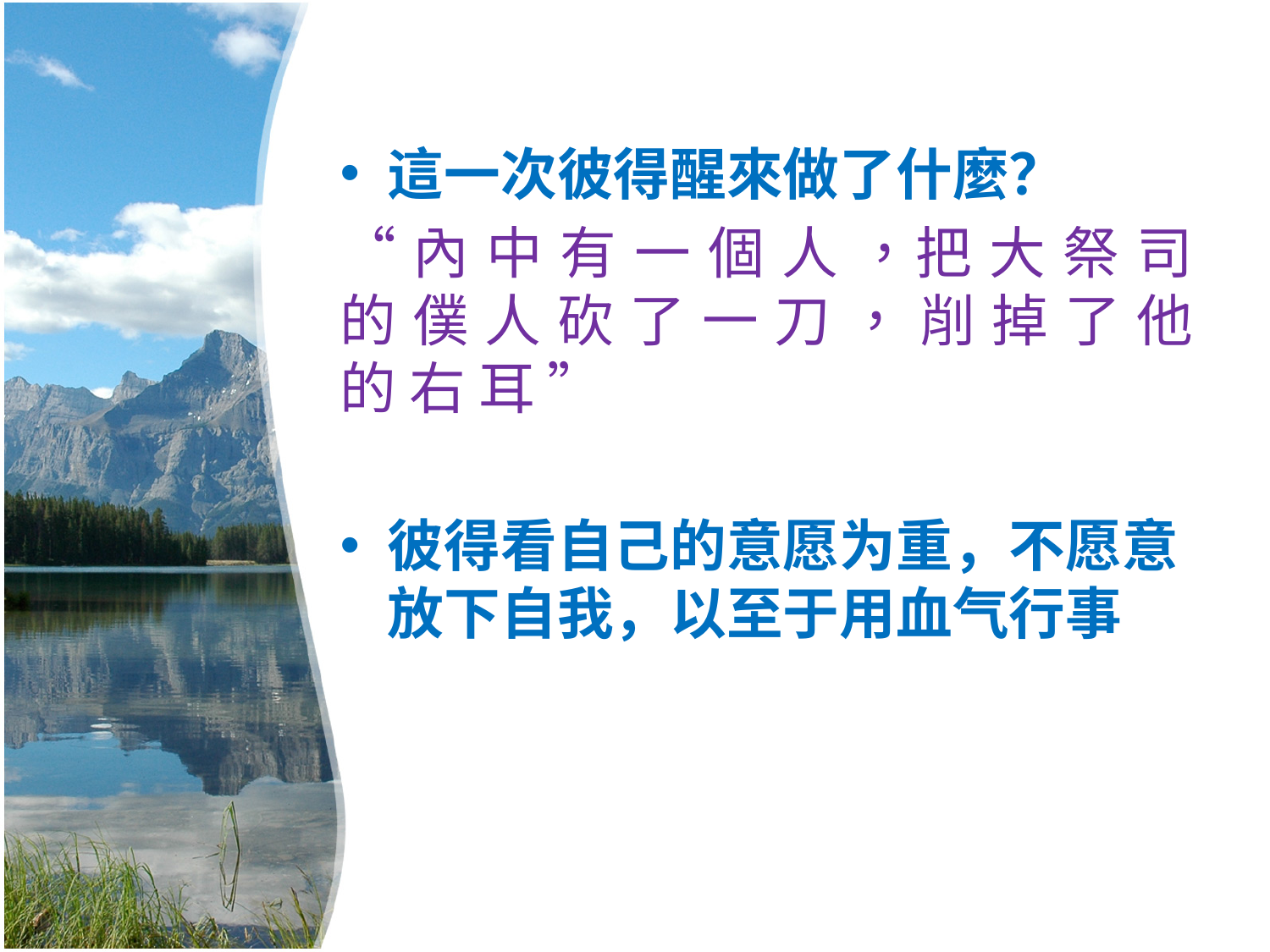

#

這一次彼得醒來做了什麼？
“內 中 有 一 個 人 ，把 大 祭 司 的 僕 人 砍 了 一 刀 ， 削 掉 了 他 的 右 耳 ”

彼得看自己的意愿为重，不愿意放下自我，以至于用血气行事